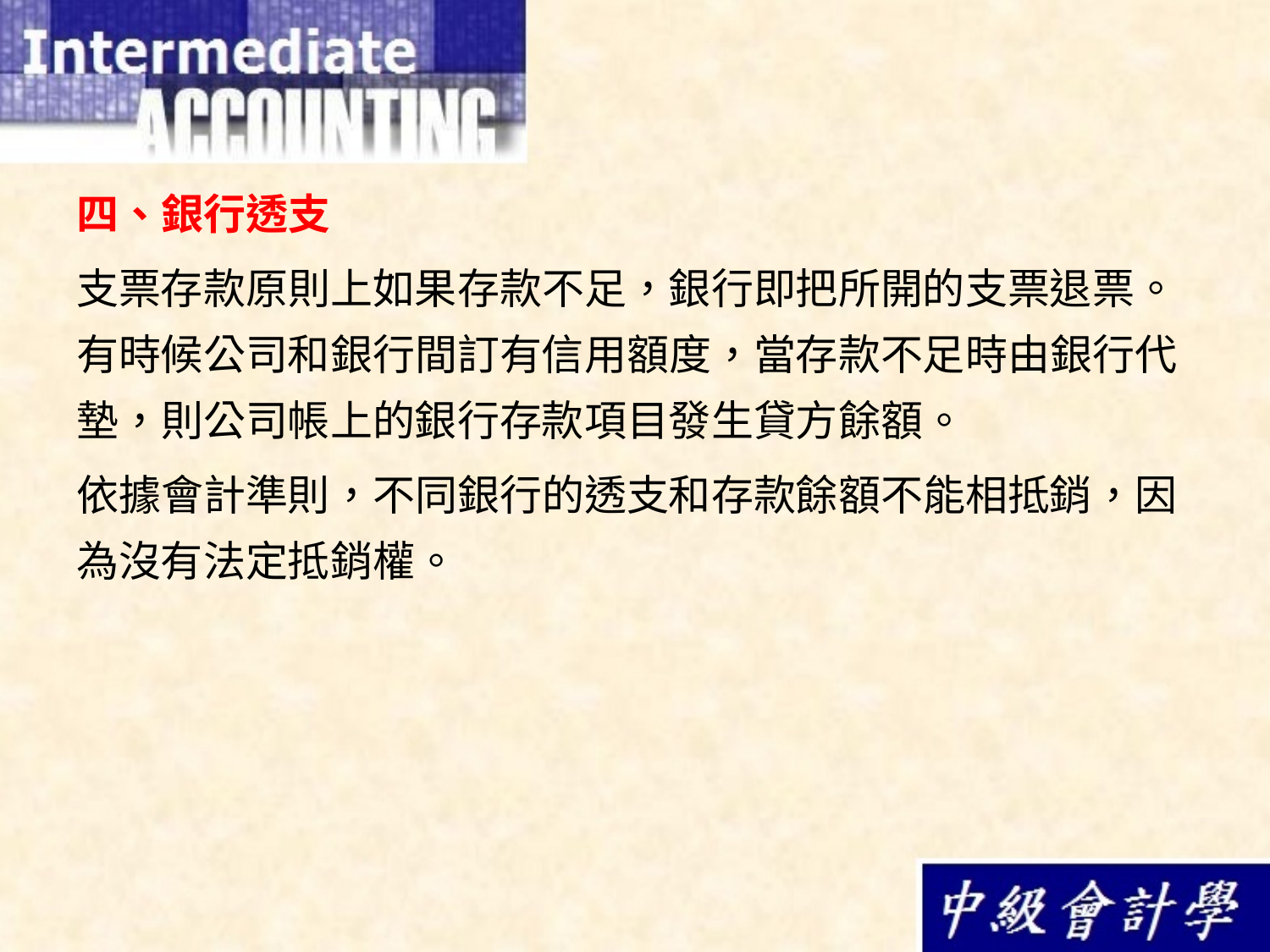

四、銀行透支
支票存款原則上如果存款不足，銀行即把所開的支票退票。有時候公司和銀行間訂有信用額度，當存款不足時由銀行代墊，則公司帳上的銀行存款項目發生貸方餘額。
依據會計準則，不同銀行的透支和存款餘額不能相抵銷，因為沒有法定抵銷權。